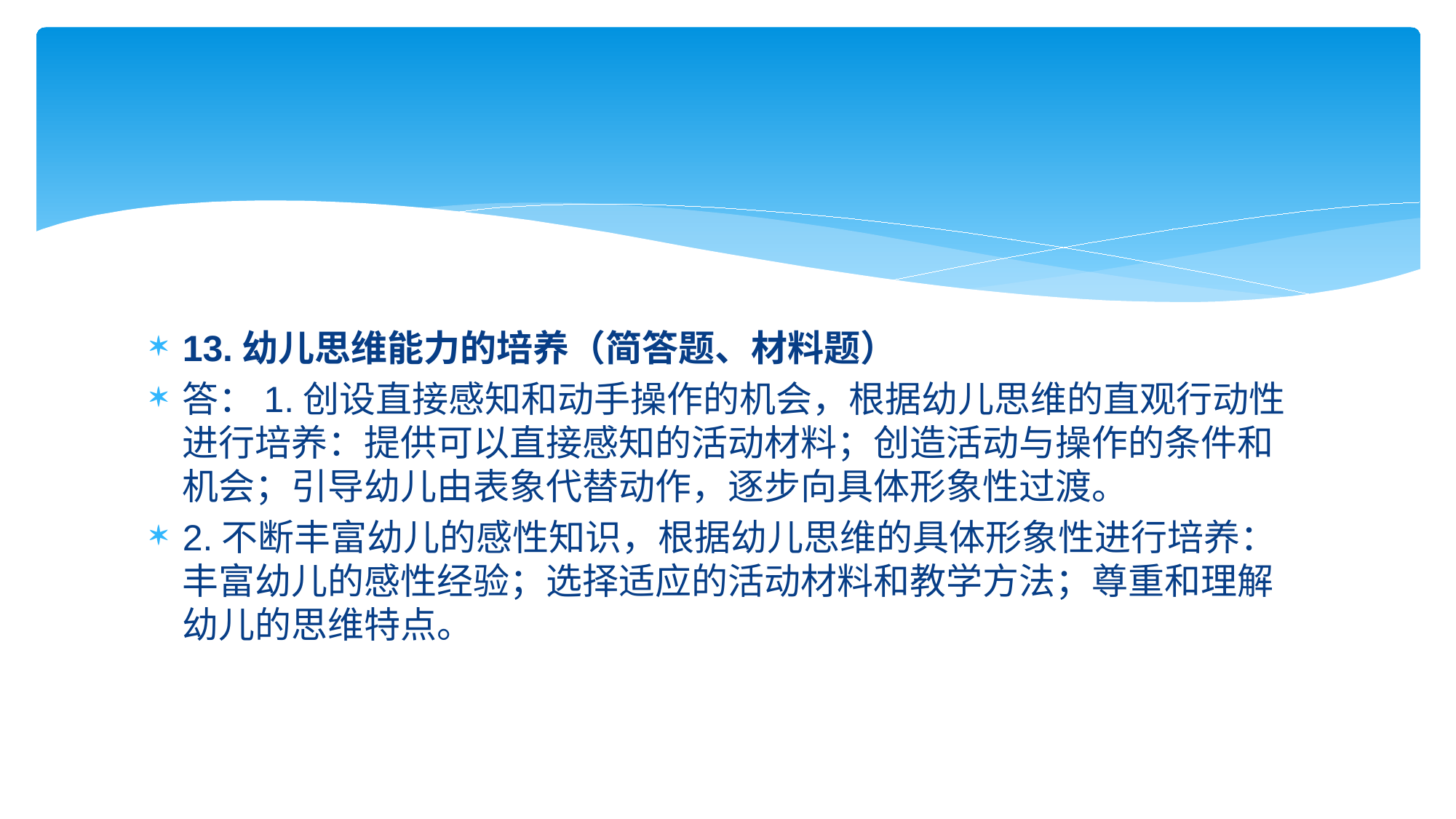

#
13.幼儿思维能力的培养（简答题、材料题）
答：1.创设直接感知和动手操作的机会，根据幼儿思维的直观行动性进行培养：提供可以直接感知的活动材料；创造活动与操作的条件和机会；引导幼儿由表象代替动作，逐步向具体形象性过渡。
2.不断丰富幼儿的感性知识，根据幼儿思维的具体形象性进行培养：丰富幼儿的感性经验；选择适应的活动材料和教学方法；尊重和理解幼儿的思维特点。